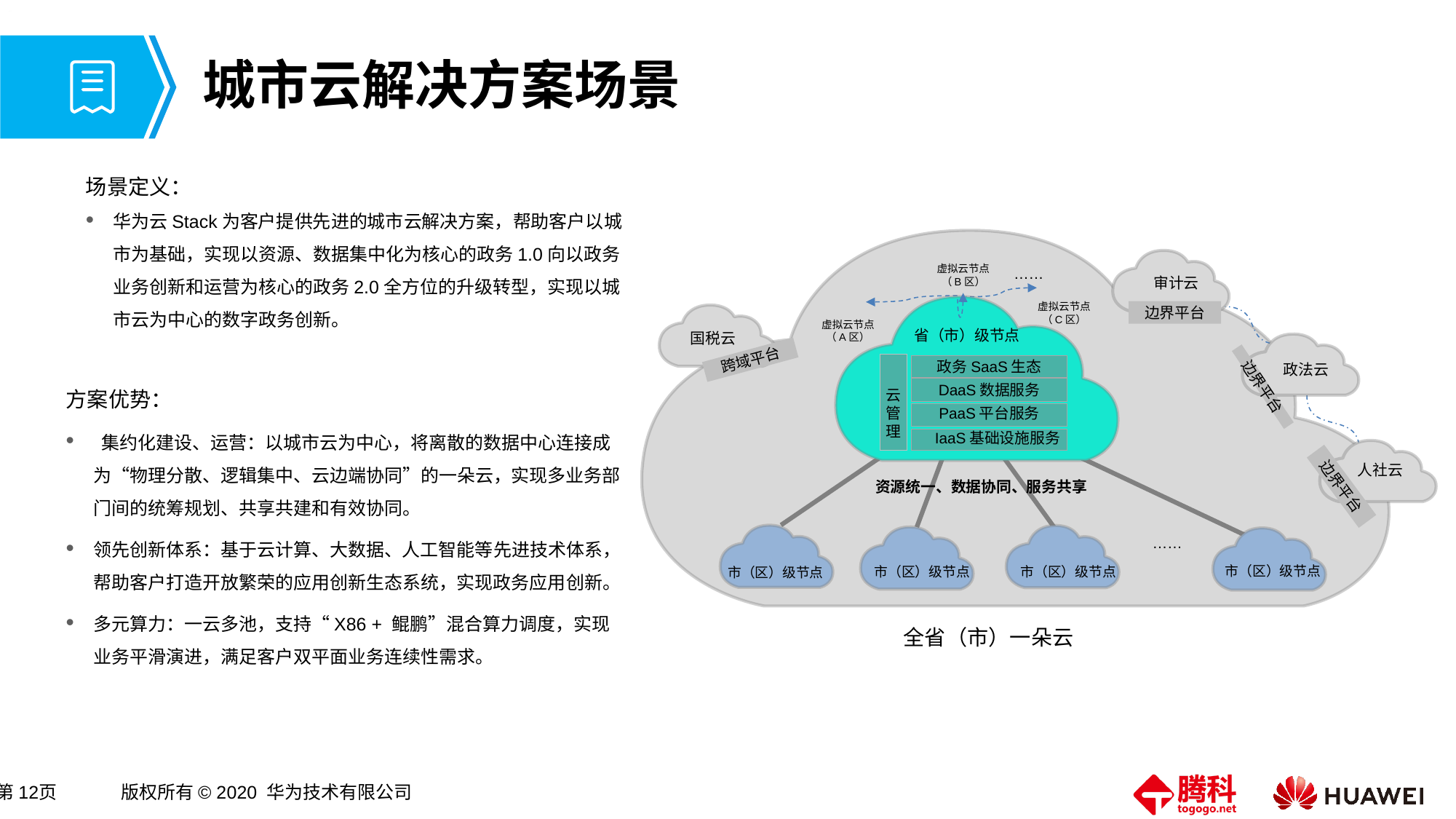

# 城市云解决方案场景
场景定义：
华为云Stack为客户提供先进的城市云解决方案，帮助客户以城市为基础，实现以资源、数据集中化为核心的政务1.0向以政务业务创新和运营为核心的政务2.0全方位的升级转型，实现以城市云为中心的数字政务创新。

虚拟云节点
（B区）

……
审计云

虚拟云节点
（C区）

虚拟云节点
（A区）

边界平台

省（市）级节点
国税云

跨域平台

云管理
政务SaaS生态
DaaS数据服务
PaaS平台服务

    IaaS基础设施服务
政法云
方案优势：
 集约化建设、运营：以城市云为中心，将离散的数据中心连接成为“物理分散、逻辑集中、云边端协同”的一朵云，实现多业务部门间的统筹规划、共享共建和有效协同。
领先创新体系：基于云计算、大数据、人工智能等先进技术体系，帮助客户打造开放繁荣的应用创新生态系统，实现政务应用创新。
多元算力：一云多池，支持“X86 + 鲲鹏”混合算力调度，实现业务平滑演进，满足客户双平面业务连续性需求。
边界平台

人社云
资源统一、数据协同、服务共享
边界平台

……
市（区）级节点
市（区）级节点
市（区）级节点
市（区）级节点
全省（市）一朵云